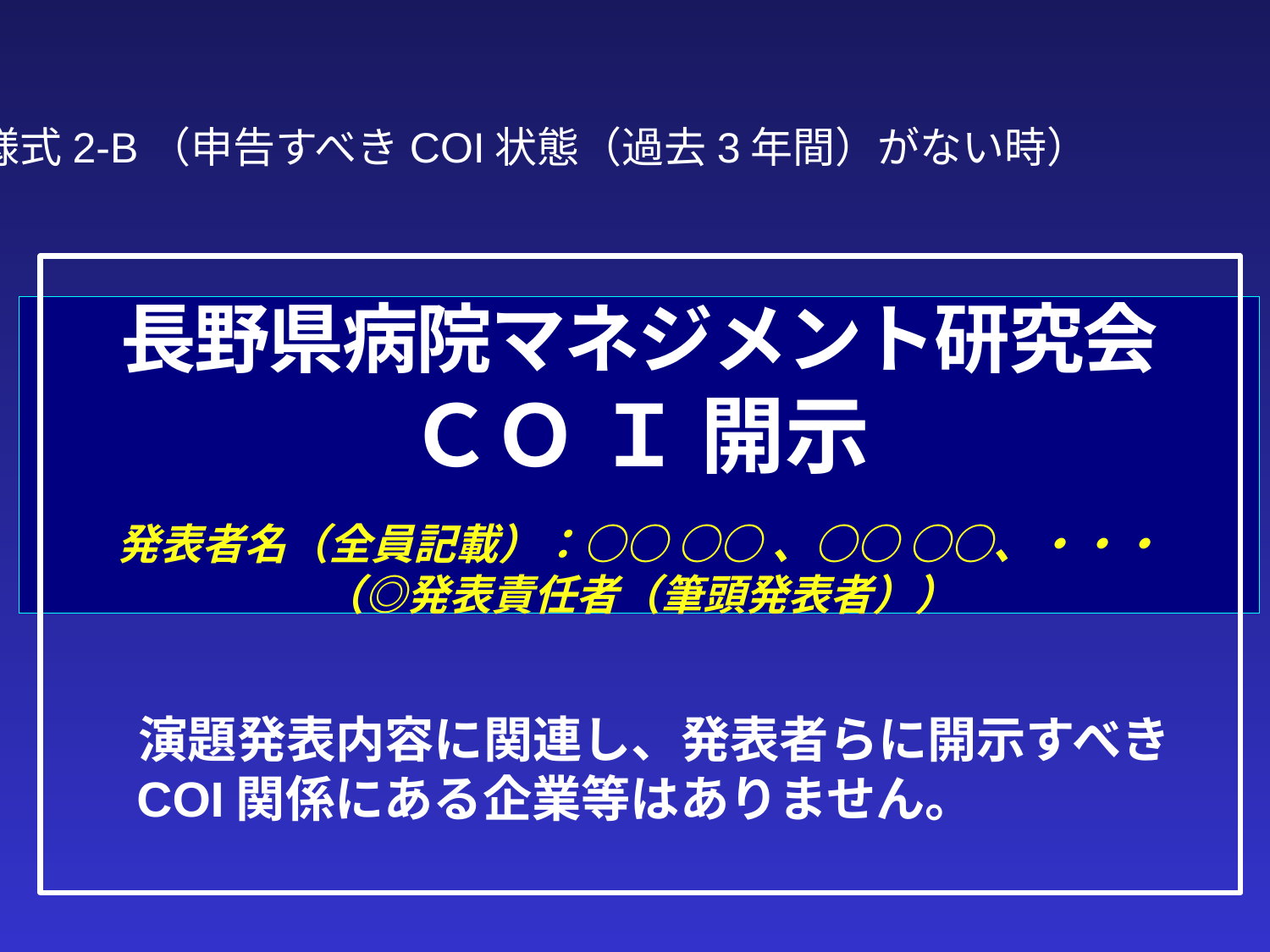

様式2-B（申告すべきCOI状態（過去3年間）がない時）

# 長野県病院マネジメント研究会 ＣＯ Ｉ 開示 　 発表者名（全員記載）：○○ ○○ 、○○ ○○、・・・ （◎発表責任者（筆頭発表者））

　演題発表内容に関連し、発表者らに開示すべきCOI関係にある企業等はありません。